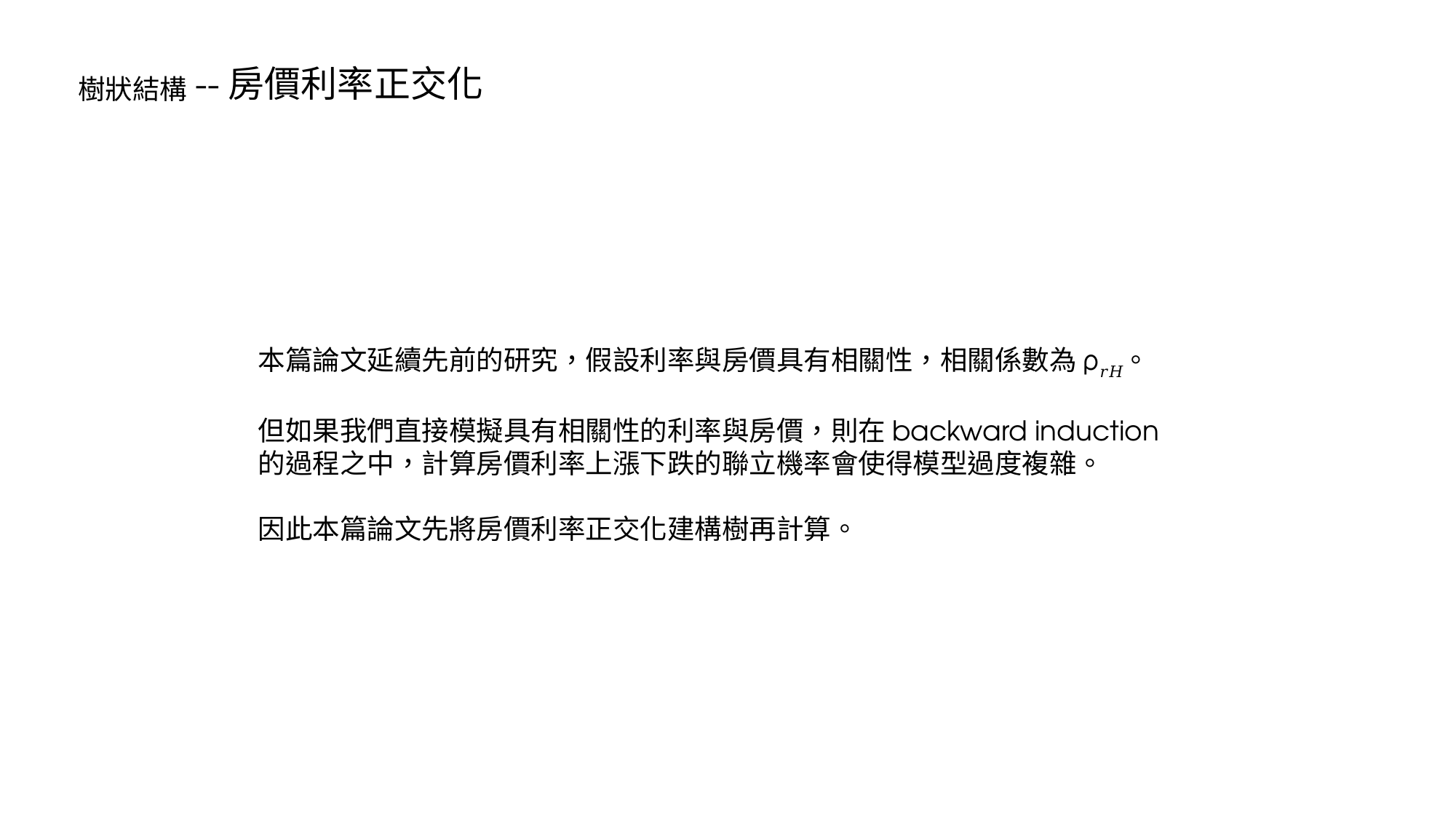

--房價利率正交化
樹狀結構
本篇論文延續先前的研究，假設利率與房價具有相關性，相關係數為ρ𝑟𝐻。

但如果我們直接模擬具有相關性的利率與房價，則在backward induction的過程之中，計算房價利率上漲下跌的聯立機率會使得模型過度複雜。

因此本篇論文先將房價利率正交化建構樹再計算。